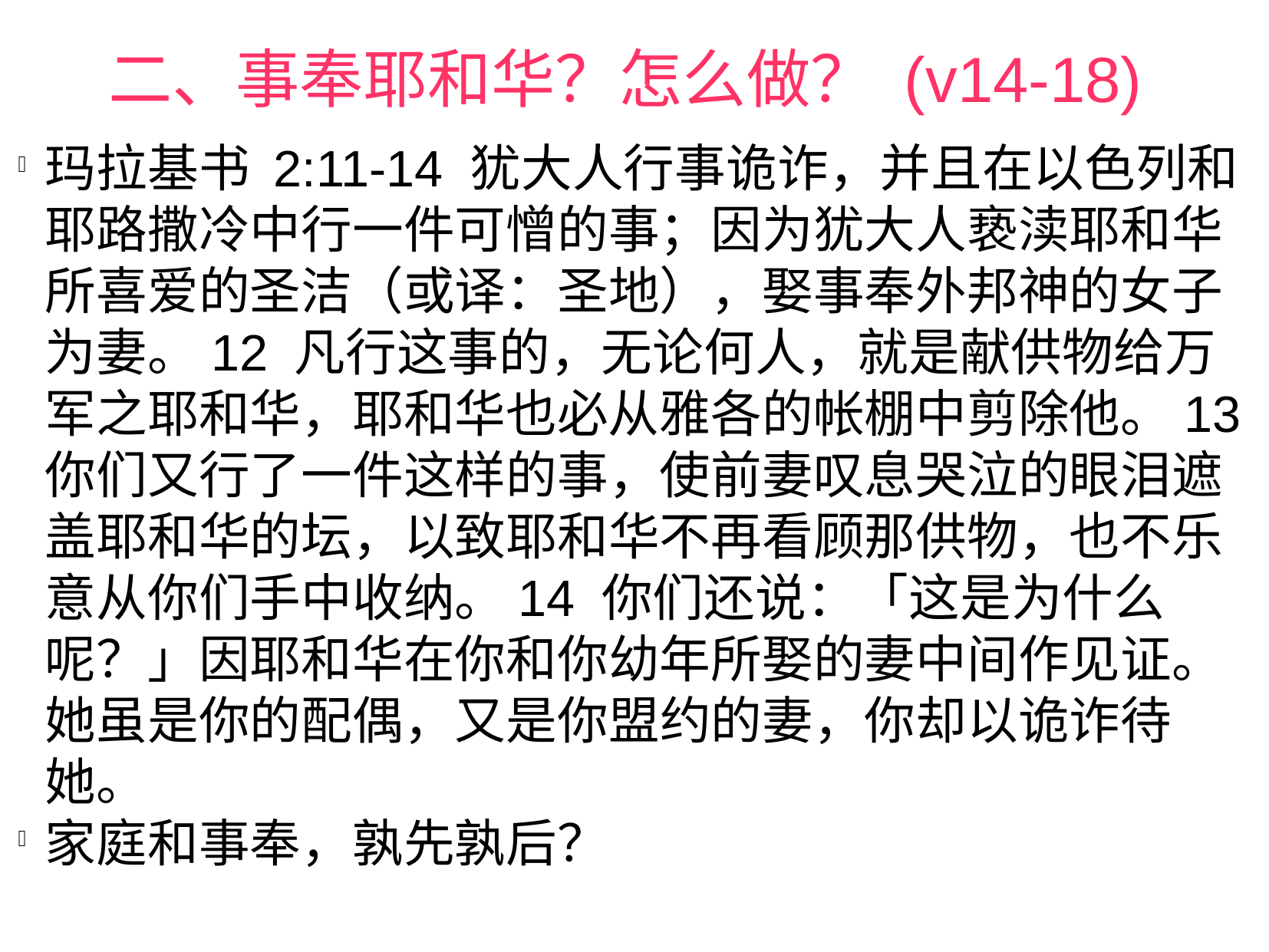

二、事奉耶和华？怎么做？ (v14-18)
玛拉基书 2:11-14 犹大人行事诡诈，并且在以色列和耶路撒冷中行一件可憎的事；因为犹大人亵渎耶和华所喜爱的圣洁（或译：圣地），娶事奉外邦神的女子为妻。12 凡行这事的，无论何人，就是献供物给万军之耶和华，耶和华也必从雅各的帐棚中剪除他。13 你们又行了一件这样的事，使前妻叹息哭泣的眼泪遮盖耶和华的坛，以致耶和华不再看顾那供物，也不乐意从你们手中收纳。14 你们还说：「这是为什么呢？」因耶和华在你和你幼年所娶的妻中间作见证。她虽是你的配偶，又是你盟约的妻，你却以诡诈待她。
家庭和事奉，孰先孰后？